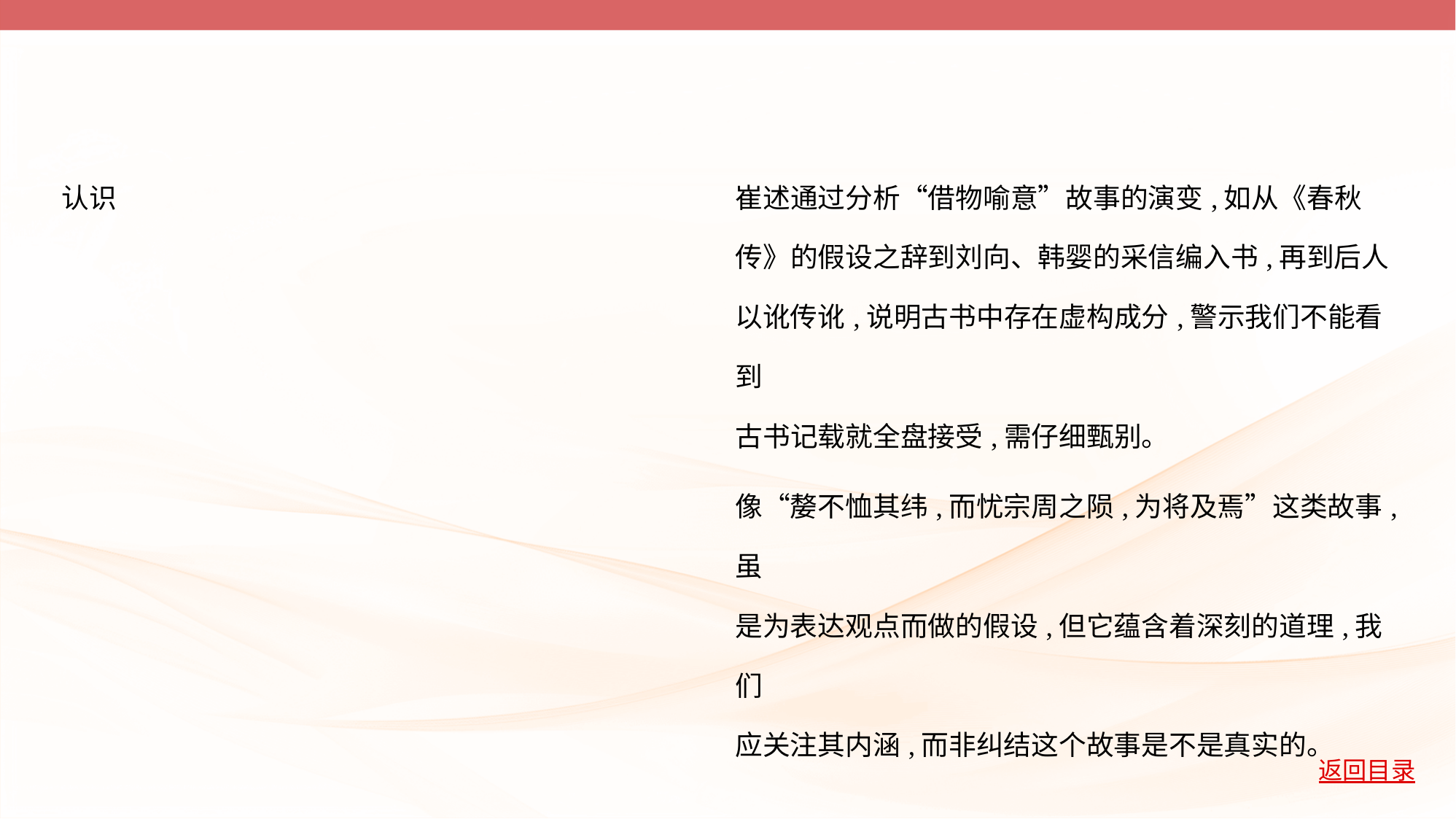

| 认识 | 崔述通过分析“借物喻意”故事的演变,如从《春秋 传》的假设之辞到刘向、韩婴的采信编入书,再到后人 以讹传讹,说明古书中存在虚构成分,警示我们不能看到 古书记载就全盘接受,需仔细甄别。 |
| --- | --- |
|  | 像“嫠不恤其纬,而忧宗周之陨,为将及焉”这类故事,虽 是为表达观点而做的假设,但它蕴含着深刻的道理,我们 应关注其内涵,而非纠结这个故事是不是真实的。 |